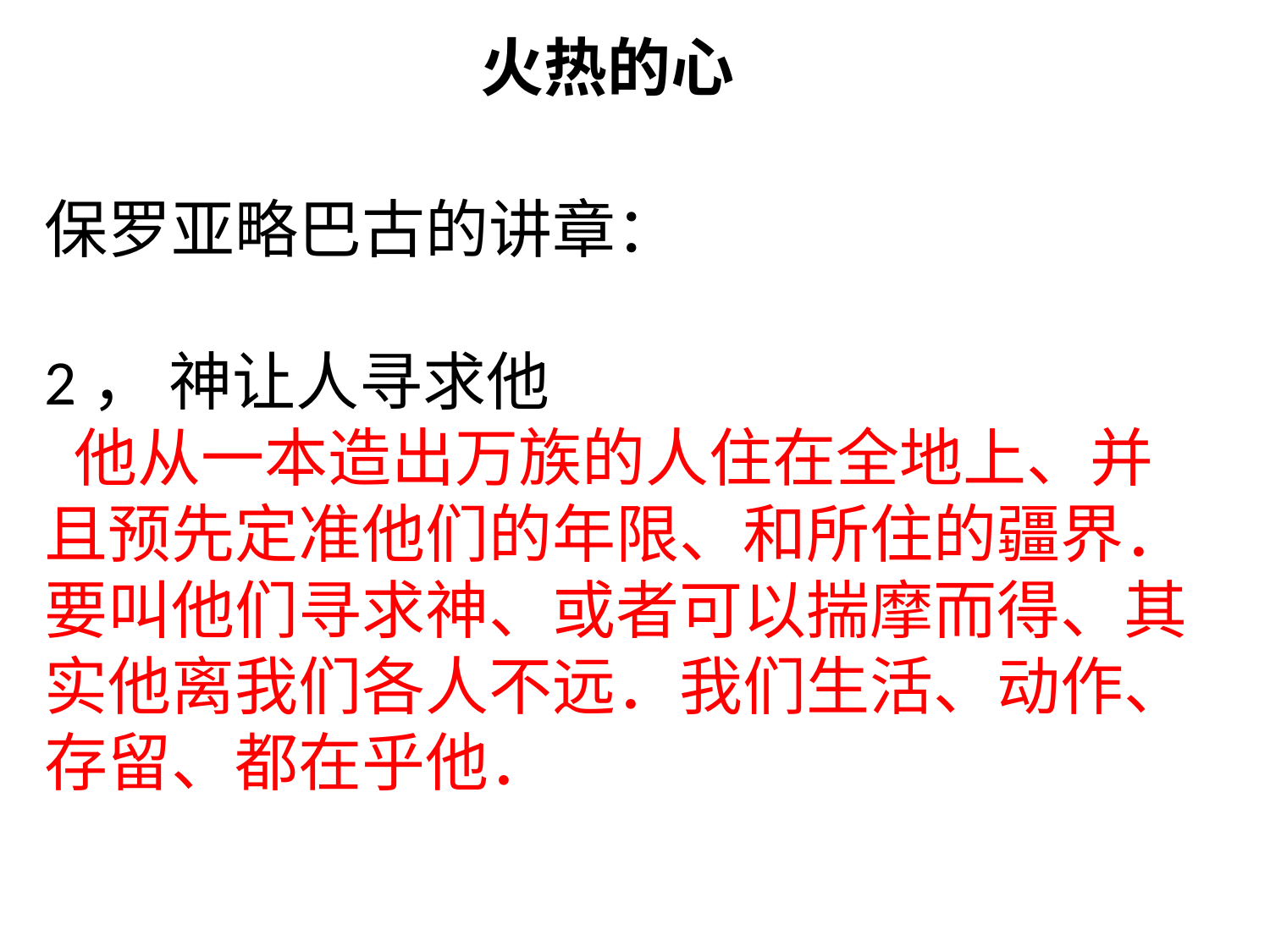

火热的心
保罗亚略巴古的讲章：

2， 神让人寻求他
 他从一本造出万族的人住在全地上、并且预先定准他们的年限、和所住的疆界．要叫他们寻求神、或者可以揣摩而得、其实他离我们各人不远．我们生活、动作、存留、都在乎他．